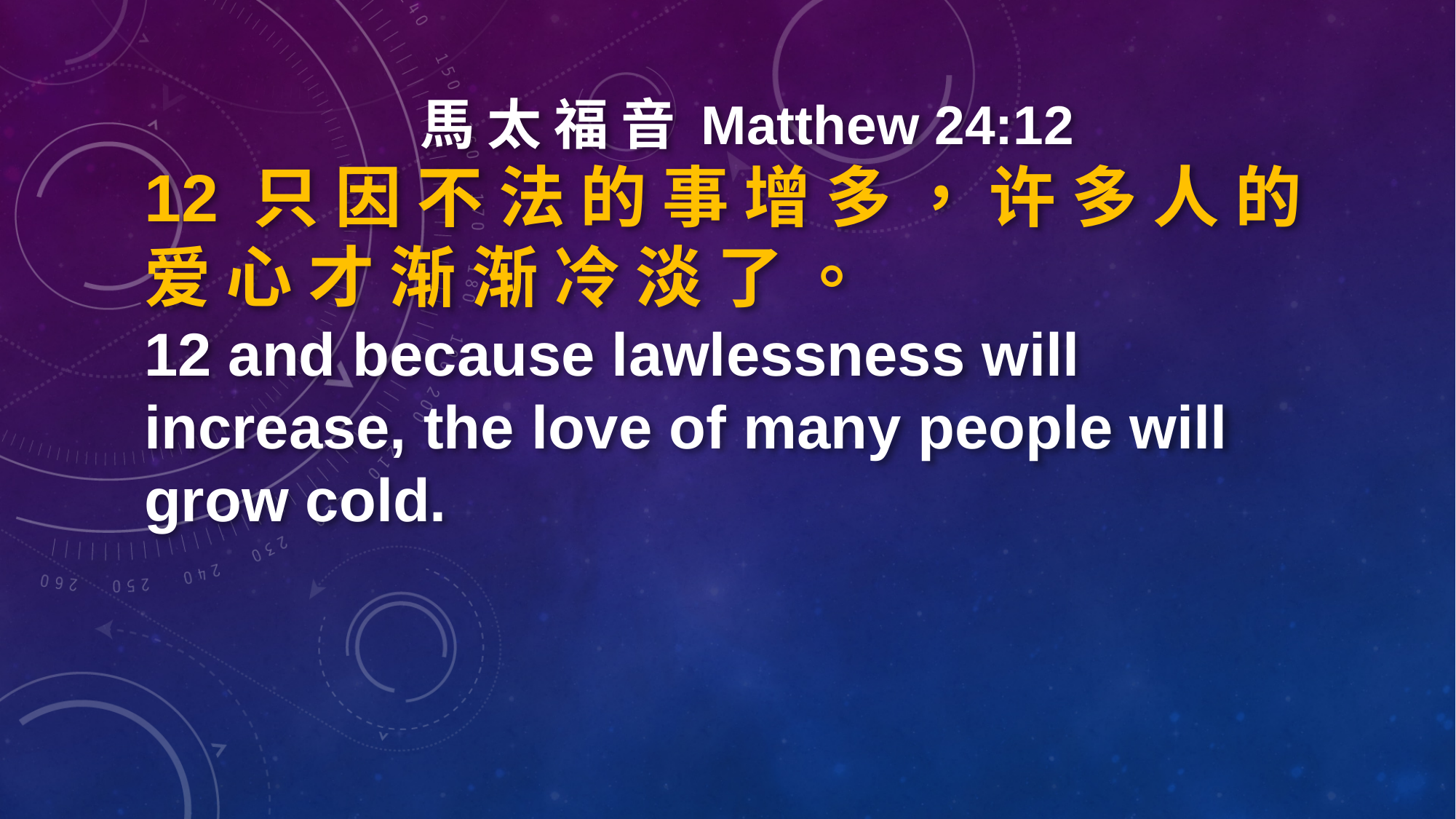

馬 太 福 音 Matthew 24:12
12 只 因 不 法 的 事 增 多 ， 许 多 人 的 爱 心 才 渐 渐 冷 淡 了 。
12 and because lawlessness will increase, the love of many people will grow cold.